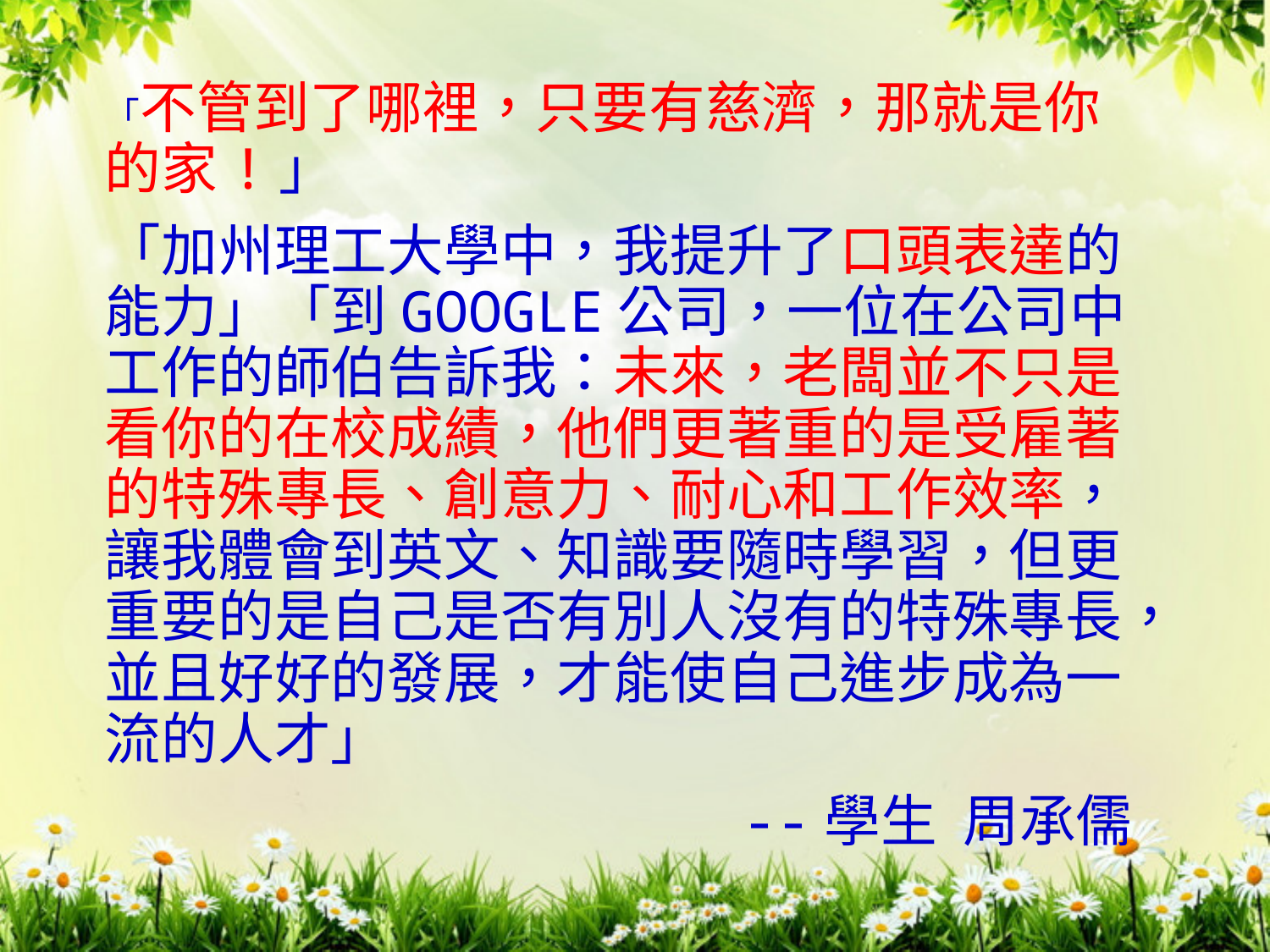

#
「不管到了哪裡，只要有慈濟，那就是你的家!」
「加州理工大學中，我提升了口頭表達的能力」「到GOOGLE公司，一位在公司中工作的師伯告訴我：未來，老闆並不只是看你的在校成績，他們更著重的是受雇著的特殊專長、創意力、耐心和工作效率，讓我體會到英文、知識要隨時學習，但更重要的是自己是否有別人沒有的特殊專長，並且好好的發展，才能使自己進步成為一流的人才」
--學生  周承儒